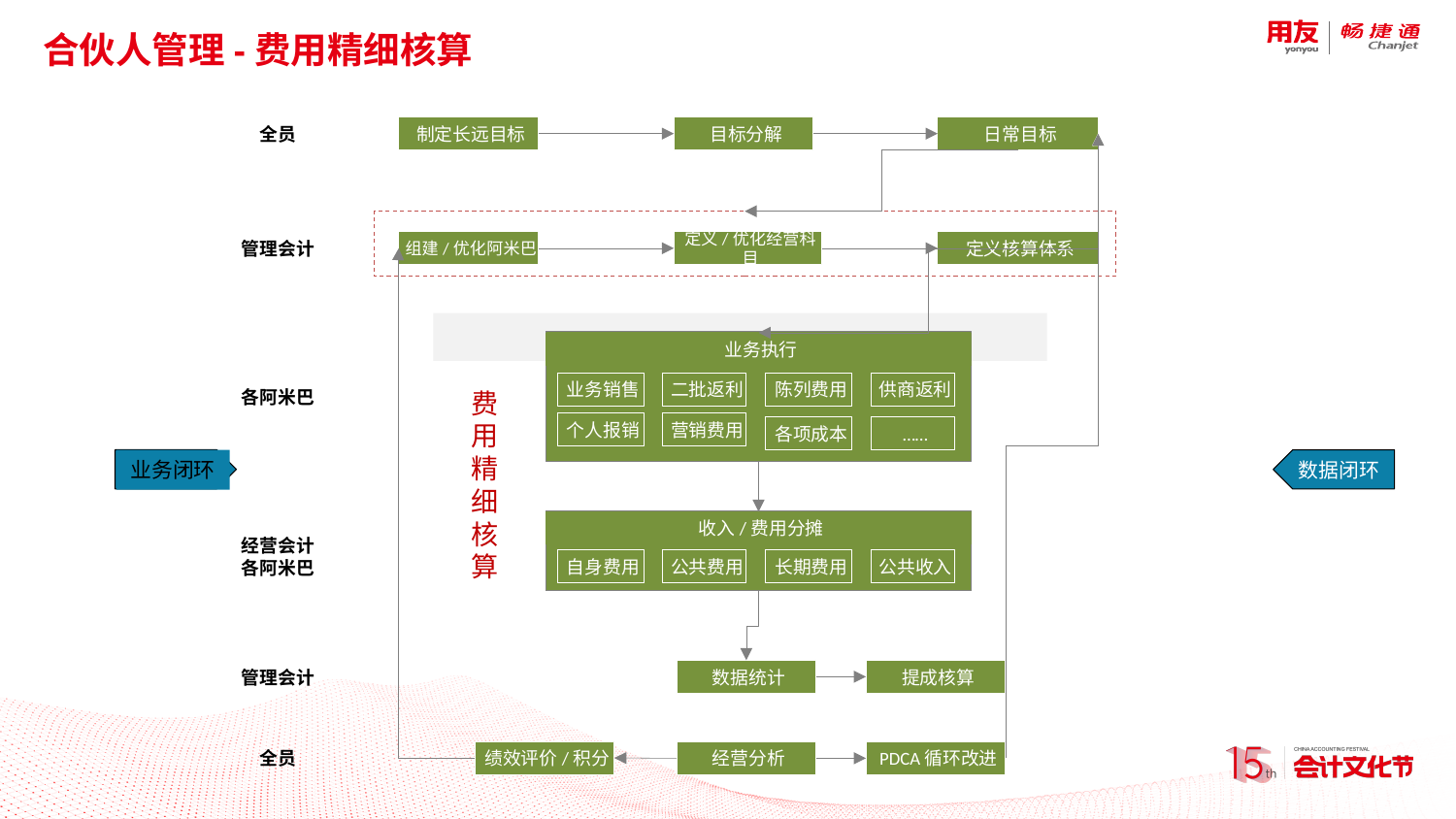

# 合伙人管理-费用精细核算
全员
制定长远目标
目标分解
日常目标
管理会计

组建/优化阿米巴
定义/优化经营科目
定义核算体系

业务执行
各阿米巴
业务销售
二批返利
陈列费用
供商返利
费用精细核算
个人报销
营销费用
各项成本
……

业务闭环
数据闭环

收入/费用分摊
自身费用
公共费用
长期费用
公共收入
经营会计
各阿米巴
管理会计
数据统计
提成核算
全员
绩效评价/积分
经营分析
PDCA循环改进